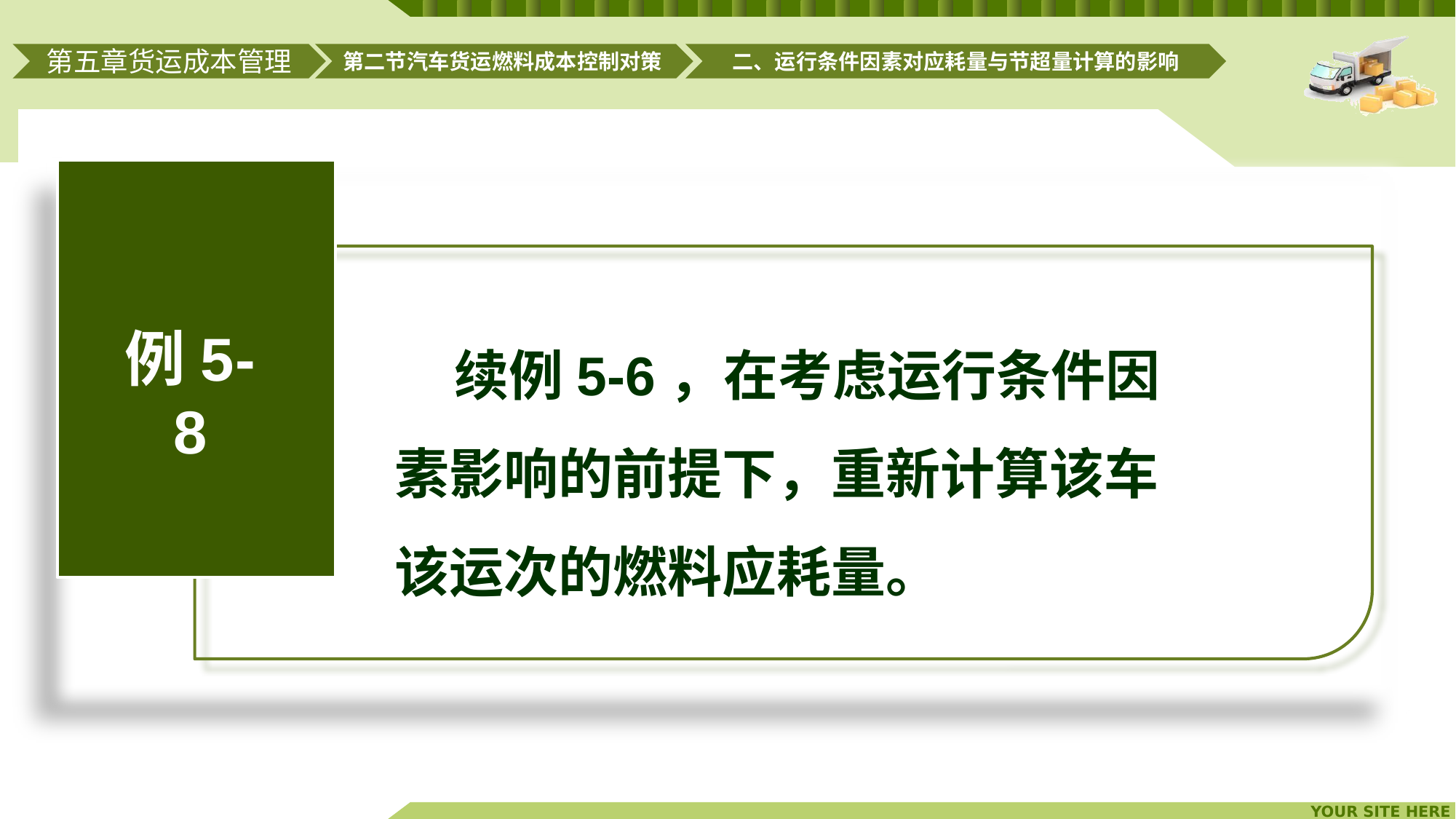

第二节汽车货运燃料成本控制对策
二、运行条件因素对应耗量与节超量计算的影响
第五章货运成本管理

续例5-6，在考虑运行条件因素影响的前提下，重新计算该车该运次的燃料应耗量。
例5-8